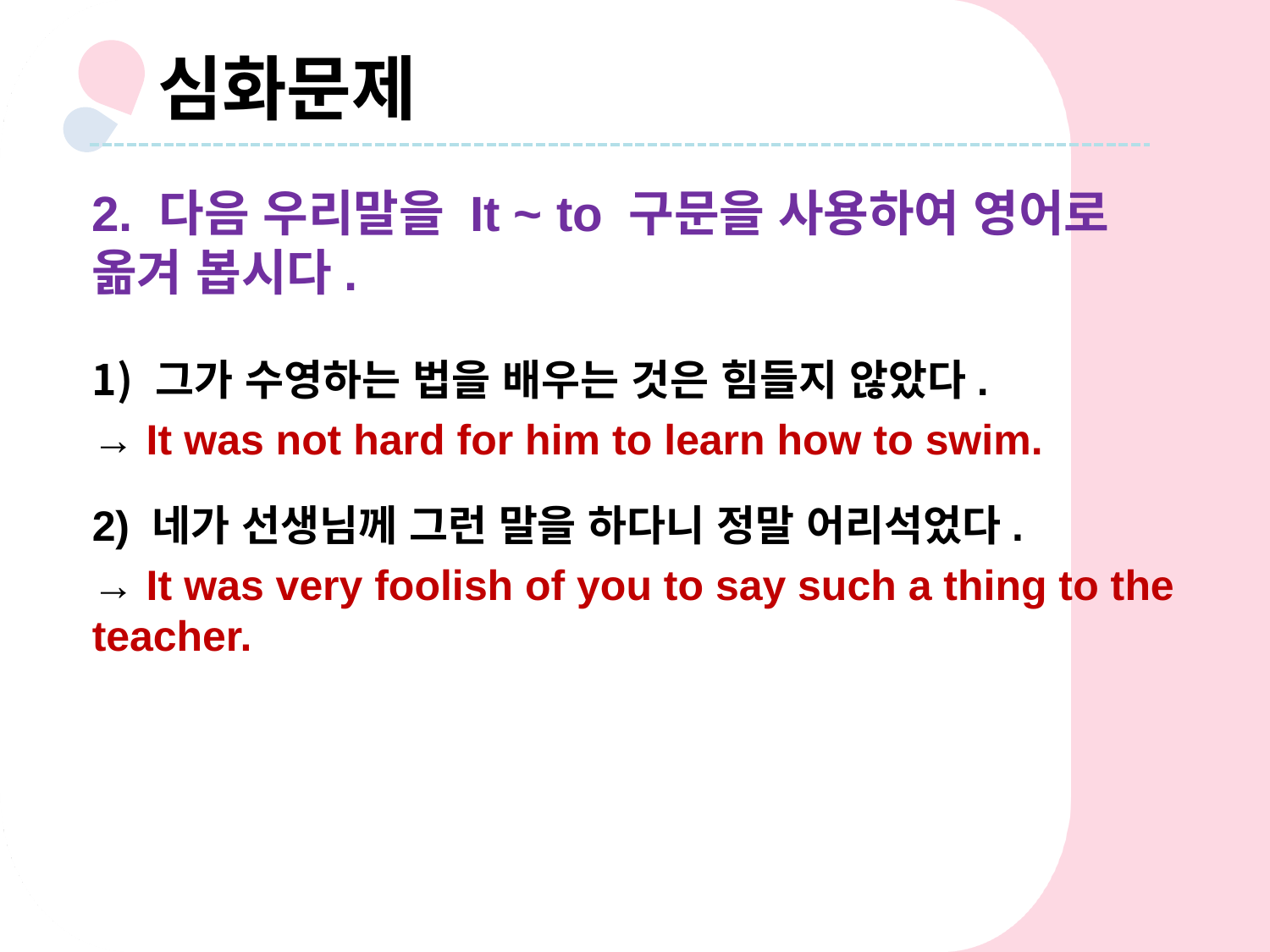

심화문제
2. 다음 우리말을 It ~ to 구문을 사용하여 영어로 옮겨 봅시다.
그가 수영하는 법을 배우는 것은 힘들지 않았다.
→ It was not hard for him to learn how to swim.
2) 네가 선생님께 그런 말을 하다니 정말 어리석었다.
→ It was very foolish of you to say such a thing to the teacher.